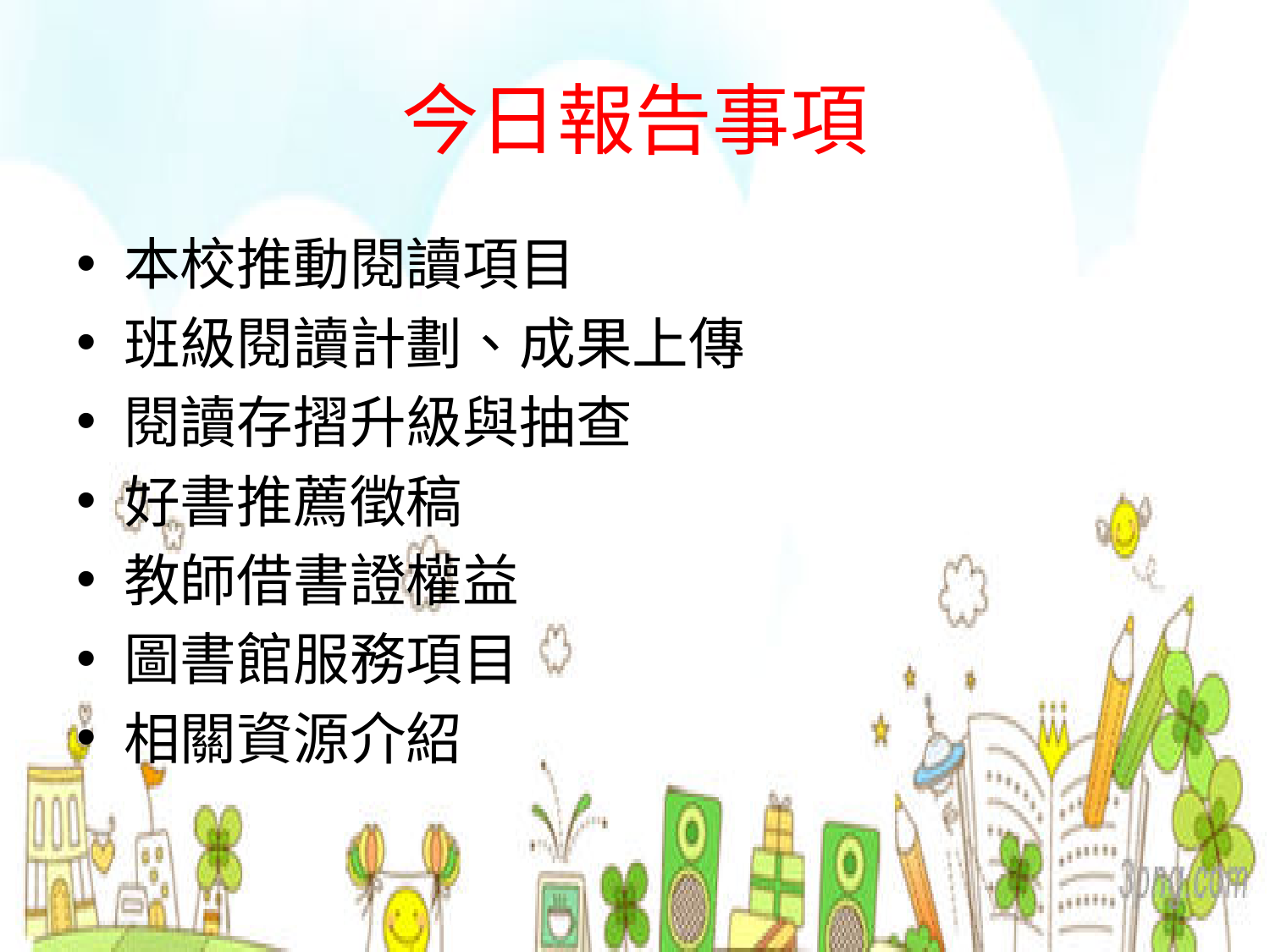

# 今日報告事項
本校推動閱讀項目
班級閱讀計劃、成果上傳
閱讀存摺升級與抽查
好書推薦徵稿
教師借書證權益
圖書館服務項目
相關資源介紹